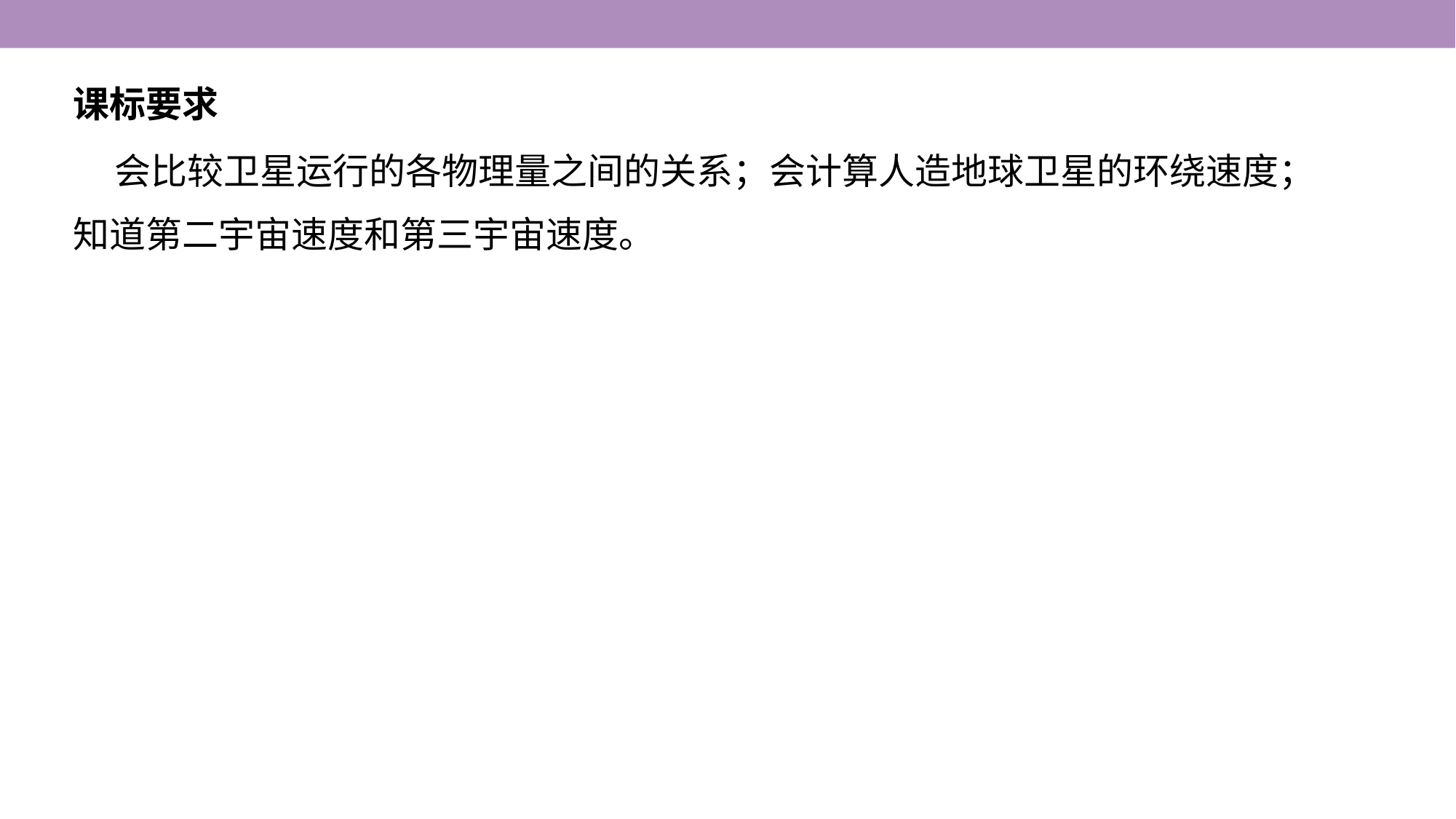

课标要求
    会比较卫星运行的各物理量之间的关系；会计算人造地球卫星的环绕速度；
知道第二宇宙速度和第三宇宙速度。